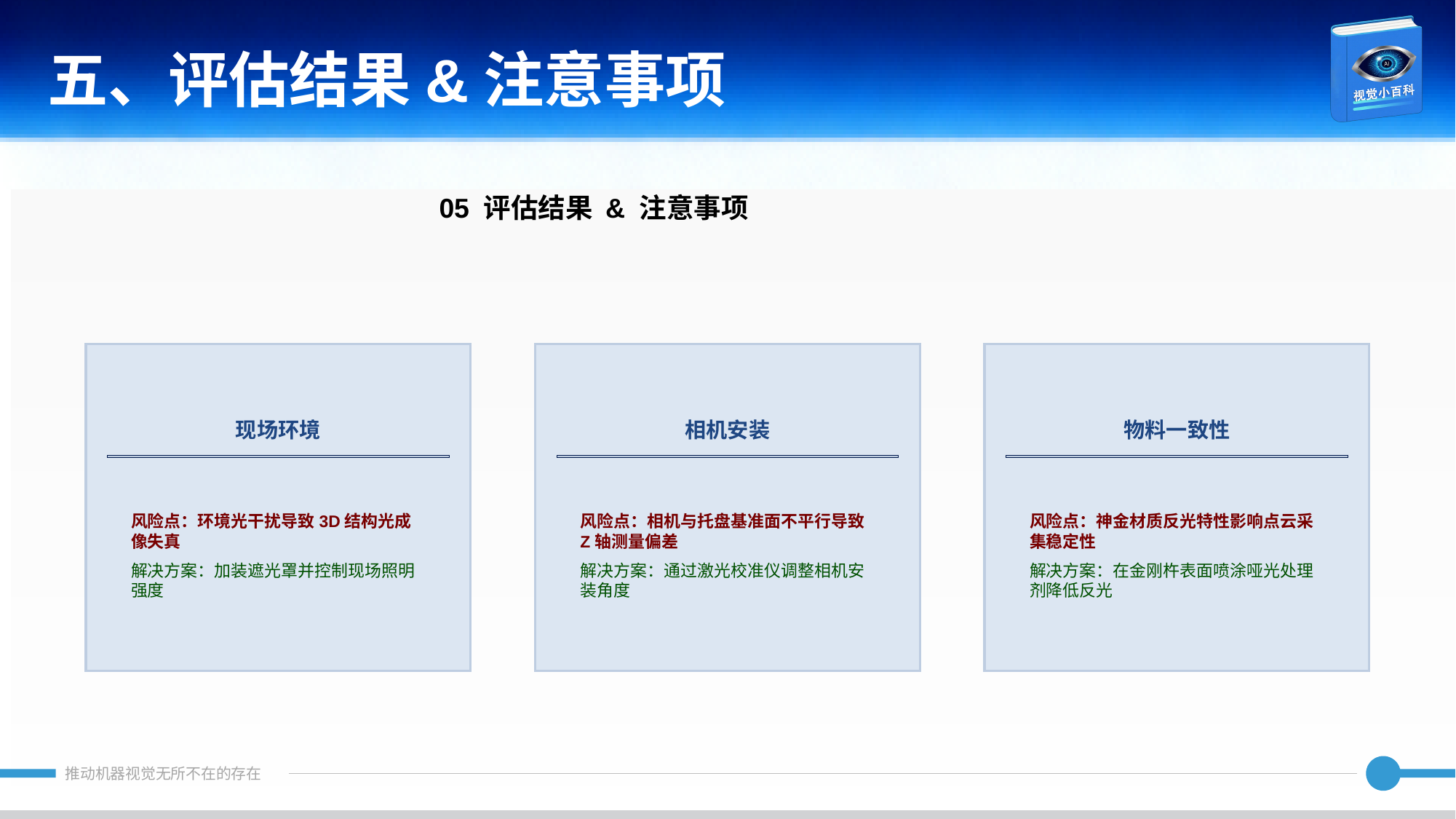

五、评估结果&注意事项

05 评估结果 & 注意事项

现场环境

相机安装

物料一致性

风险点：环境光干扰导致3D结构光成像失真
解决方案：加装遮光罩并控制现场照明强度

风险点：相机与托盘基准面不平行导致Z轴测量偏差
解决方案：通过激光校准仪调整相机安装角度

风险点：神金材质反光特性影响点云采集稳定性
解决方案：在金刚杵表面喷涂哑光处理剂降低反光
9